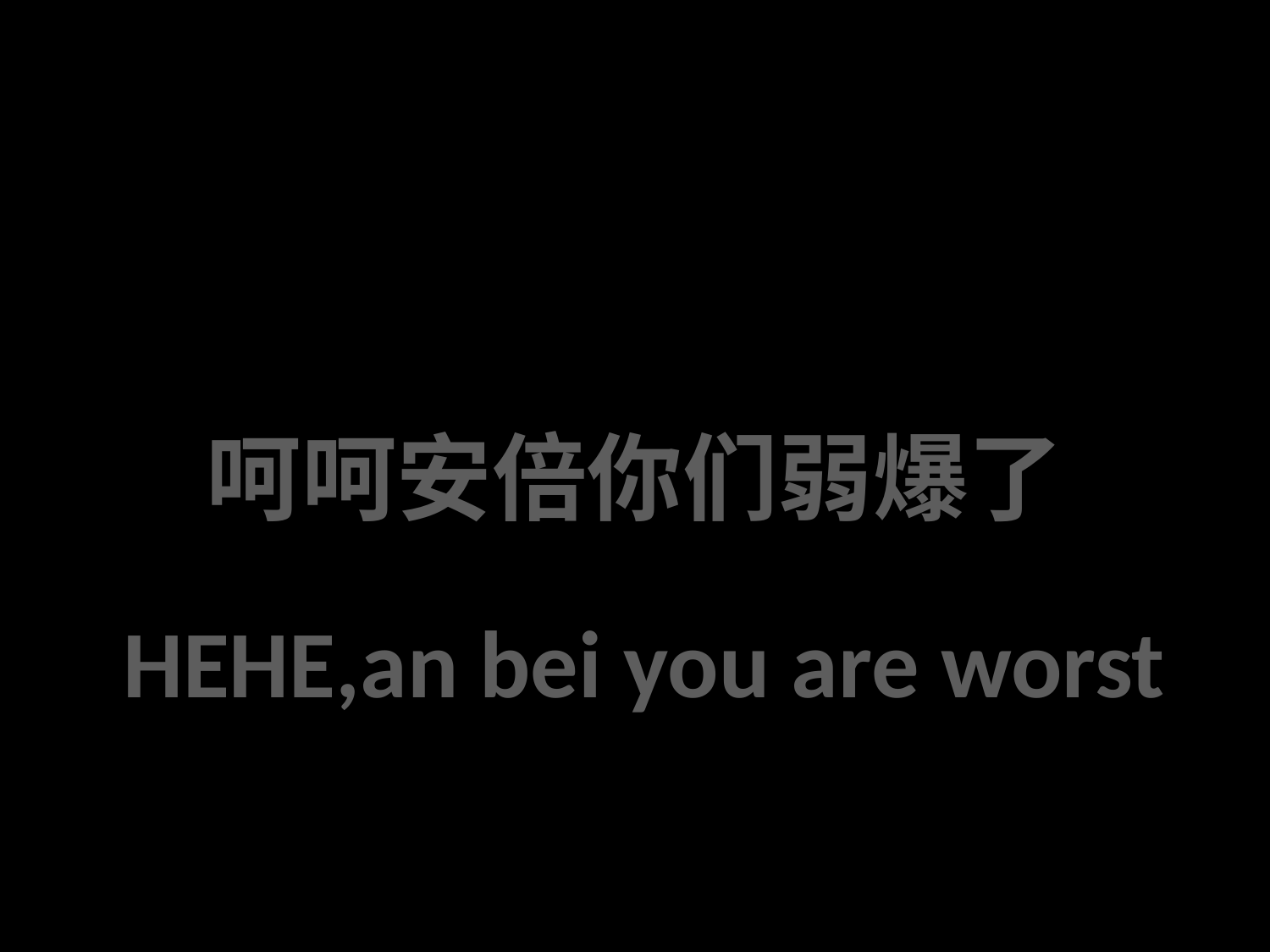

#

呵呵安倍你们弱爆了
HEHE,an bei you are worst